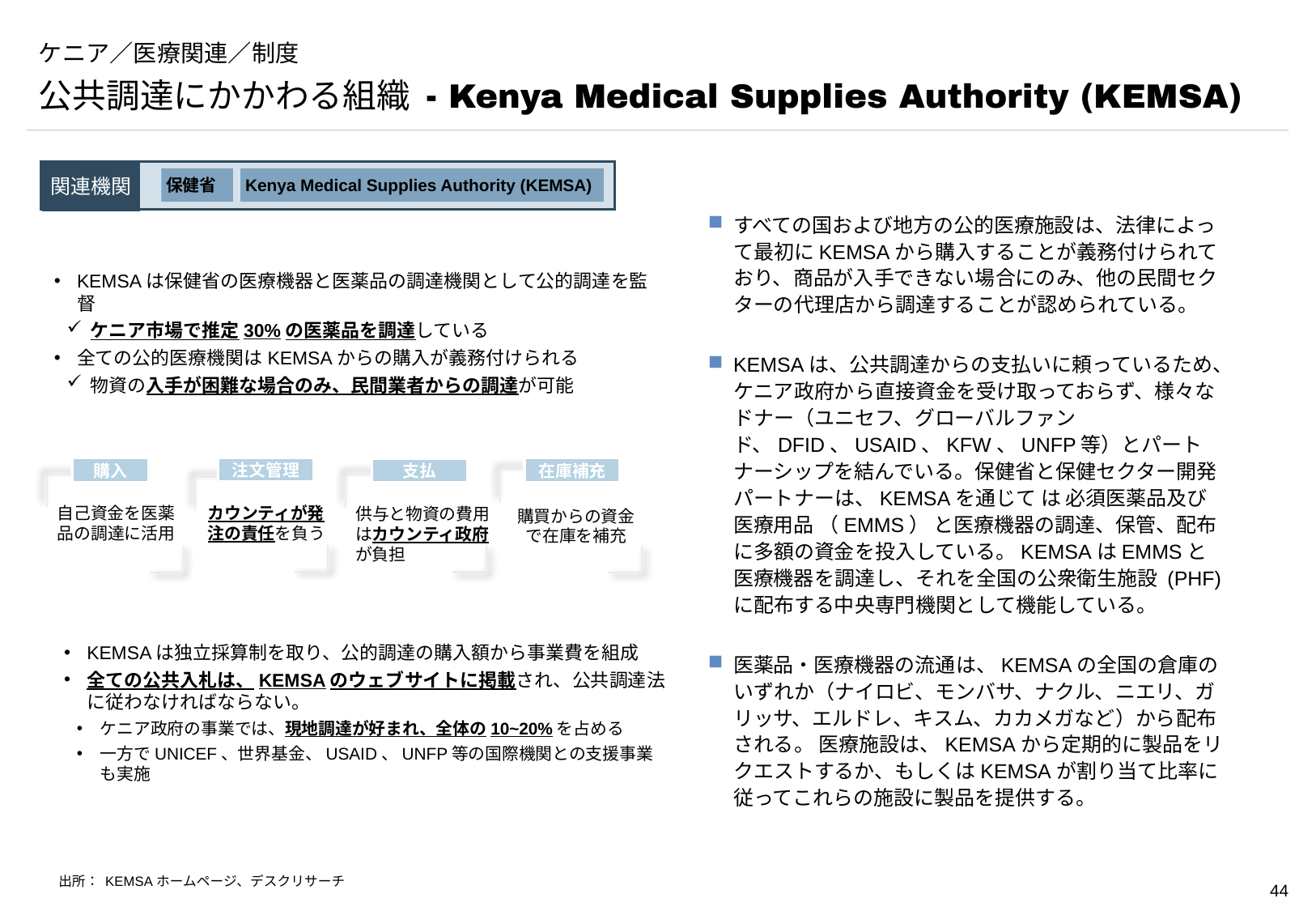

# ケニア／医療関連／制度
公共調達にかかわる組織 - Kenya Medical Supplies Authority (KEMSA)

関連機関
保健省
Kenya Medical Supplies Authority (KEMSA)

すべての国および地方の公的医療施設は、法律によって最初にKEMSAから購入することが義務付けられており、商品が入手できない場合にのみ、他の民間セクターの代理店から調達することが認められている。

KEMSAは、公共調達からの支払いに頼っているため、ケニア政府から直接資金を受け取っておらず、様々なドナー（ユニセフ、グローバルファンド、DFID、USAID、KFW、UNFP等）とパートナーシップを結んでいる。保健省と保健セクター開発パートナーは、KEMSAを通じて は 必須医薬品及び医療用品 （EMMS） と医療機器の調達、保管、配布に多額の資金を投入している。KEMSAはEMMSと医療機器を調達し、それを全国の公衆衛生施設 (PHF) に配布する中央専門機関として機能している。

医薬品・医療機器の流通は、KEMSAの全国の倉庫のいずれか（ナイロビ、モンバサ、ナクル、ニエリ、ガリッサ、エルドレ、キスム、カカメガなど）から配布される。 医療施設は、KEMSAから定期的に製品をリクエストするか、もしくはKEMSAが割り当て比率に従ってこれらの施設に製品を提供する。

KEMSAは保健省の医療機器と医薬品の調達機関として公的調達を監督
ケニア市場で推定30%の医薬品を調達している
全ての公的医療機関はKEMSAからの購入が義務付けられる
物資の入手が困難な場合のみ、民間業者からの調達が可能
注文管理
購入
在庫補充
支払
自己資金を医薬品の調達に活用
カウンティが発注の責任を負う
供与と物資の費用はカウンティ政府が負担
購買からの資金で在庫を補充
KEMSAは独立採算制を取り、公的調達の購入額から事業費を組成
全ての公共入札は、KEMSAのウェブサイトに掲載され、公共調達法に従わなければならない。
ケニア政府の事業では、現地調達が好まれ、全体の10~20%を占める
一方でUNICEF、世界基金、USAID、UNFP等の国際機関との支援事業も実施
出所： KEMSAホームページ、デスクリサーチ